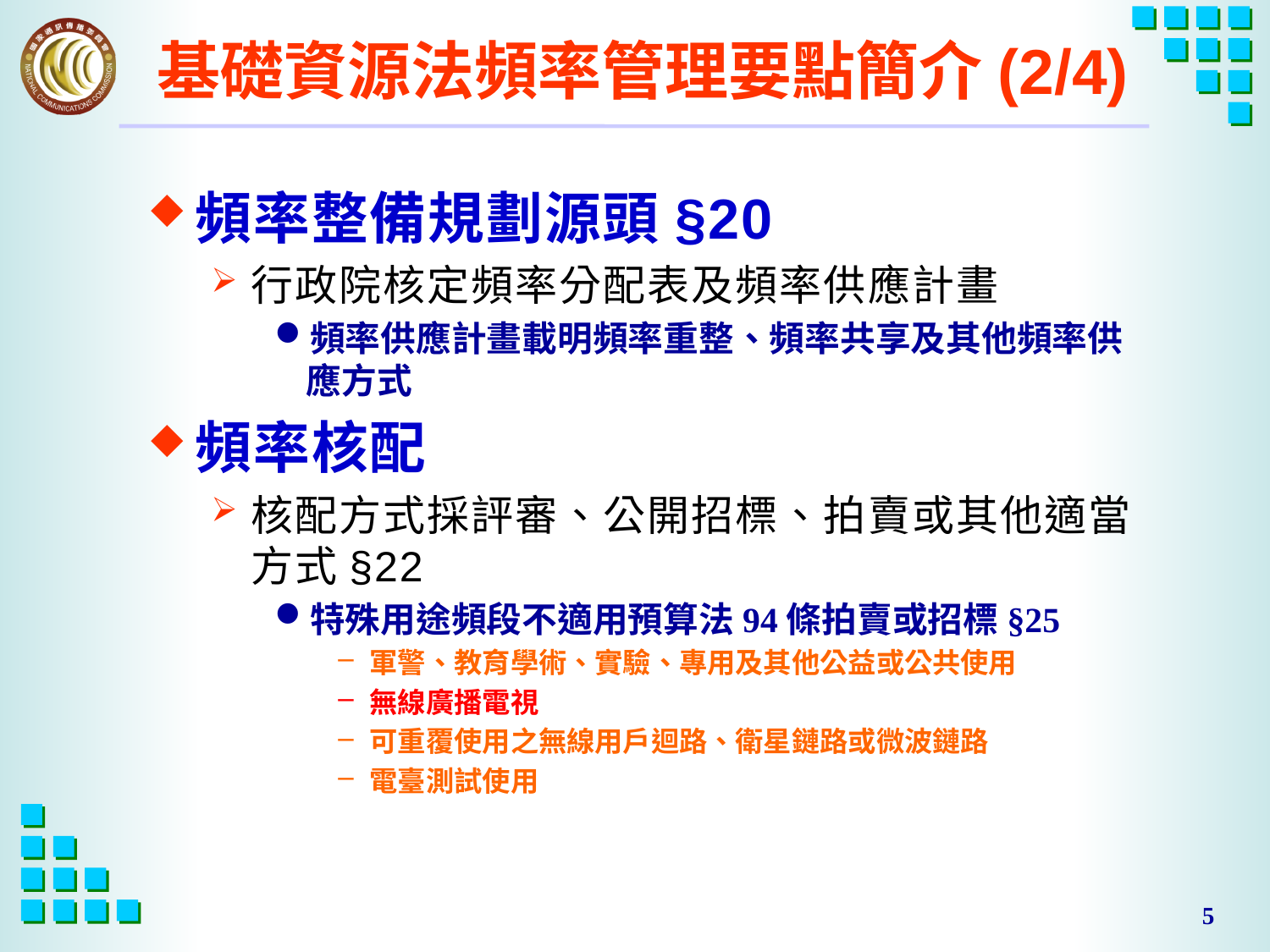

# 基礎資源法頻率管理要點簡介(2/4)
頻率整備規劃源頭§20
行政院核定頻率分配表及頻率供應計畫
頻率供應計畫載明頻率重整、頻率共享及其他頻率供應方式
頻率核配
核配方式採評審、公開招標、拍賣或其他適當方式§22
特殊用途頻段不適用預算法94條拍賣或招標§25
軍警、教育學術、實驗、專用及其他公益或公共使用
無線廣播電視
可重覆使用之無線用戶迴路、衛星鏈路或微波鏈路
電臺測試使用